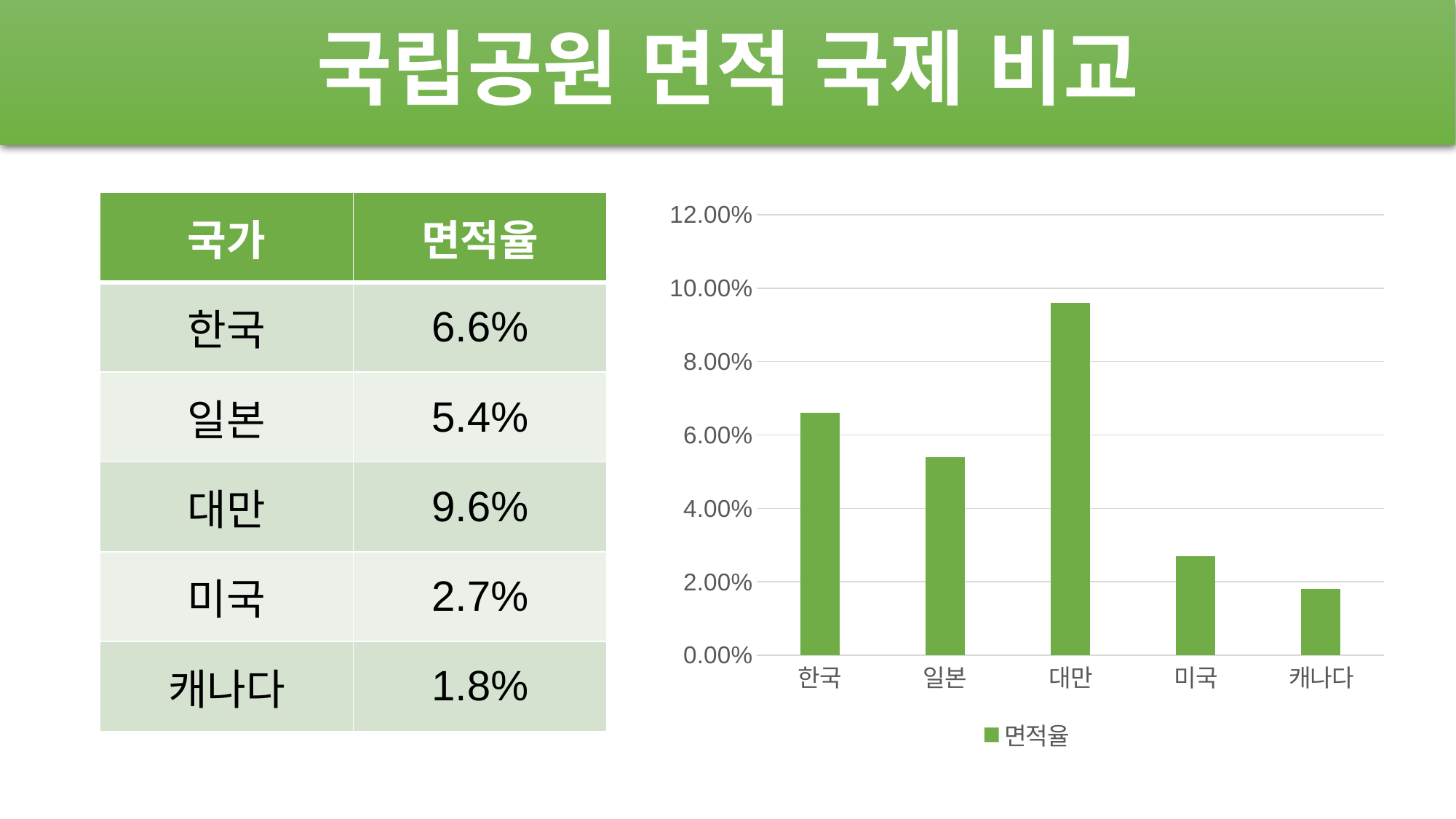

# 국립공원 면적 국제 비교

### Chart

| Category | 면적율 |
|---|---|
| 한국 | 0.066 |
| 일본 | 0.054 |
| 대만 | 0.096 |
| 미국 | 0.027 |
| 캐나다 | 0.018 |
| 국가 | 면적율 |
| --- | --- |
| 한국 | 6.6% |
| 일본 | 5.4% |
| 대만 | 9.6% |
| 미국 | 2.7% |
| 캐나다 | 1.8% |